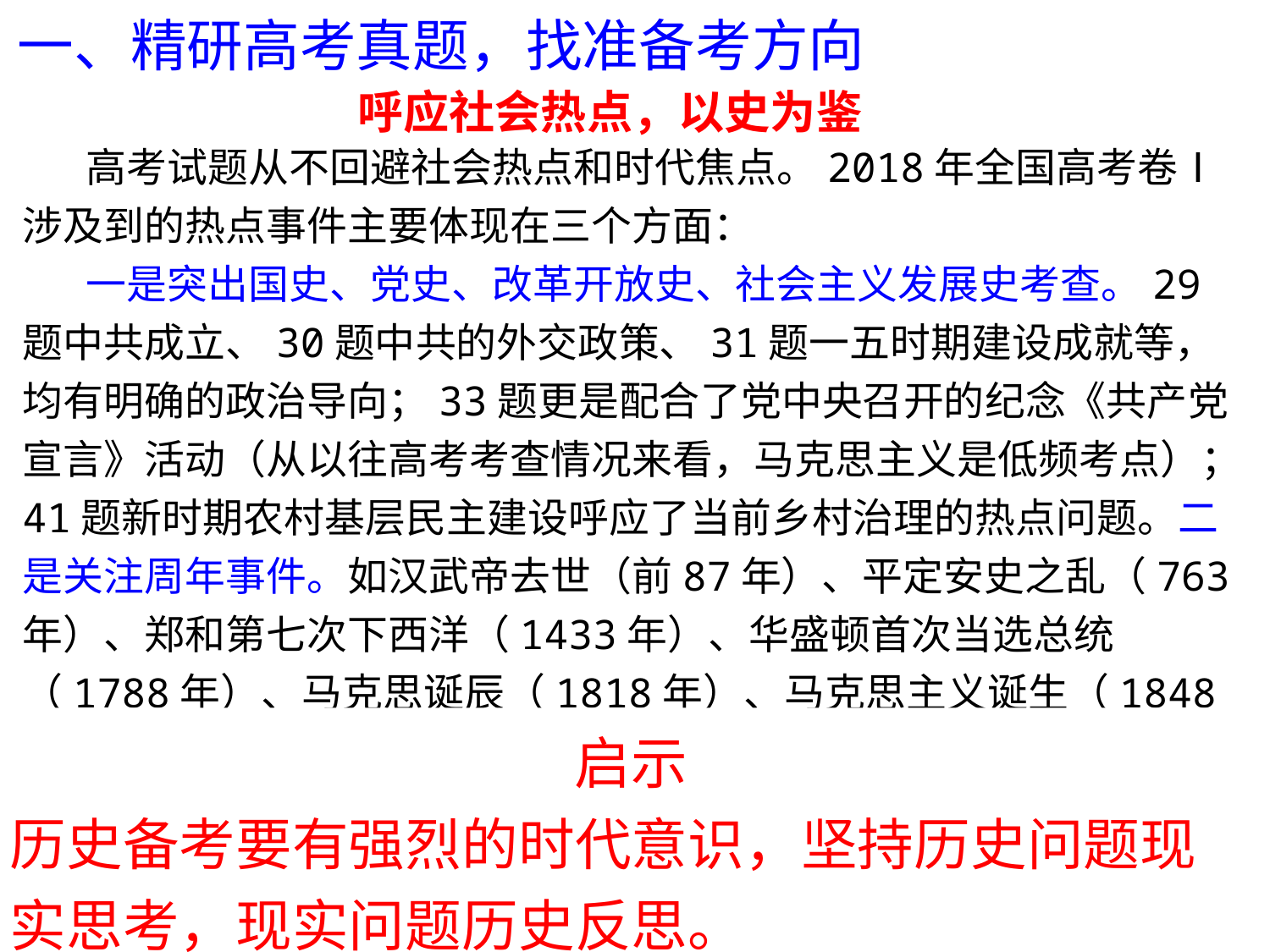

一、精研高考真题，找准备考方向
呼应社会热点，以史为鉴
高考试题从不回避社会热点和时代焦点。2018年全国高考卷Ⅰ涉及到的热点事件主要体现在三个方面：
一是突出国史、党史、改革开放史、社会主义发展史考查。29题中共成立、30题中共的外交政策、31题一五时期建设成就等，均有明确的政治导向；33题更是配合了党中央召开的纪念《共产党宣言》活动（从以往高考考查情况来看，马克思主义是低频考点）；41题新时期农村基层民主建设呼应了当前乡村治理的热点问题。二是关注周年事件。如汉武帝去世（前87年）、平定安史之乱（763年）、郑和第七次下西洋（1433年）、华盛顿首次当选总统（1788年）、马克思诞辰（1818年）、马克思主义诞生（1848年）、罗斯福入主白宫（1933年）、一五计划实施（1953年）、中华人民共和国村民委员会组织法颁布（1998年）。三是关注社会焦点事件。如28题中日关系及大国外交、41题乡村振兴战略，推进基层民主建设、46题中共对世界反法西斯战争的态度、47题美国的外交政策尤其是贸易保护主义的抬头。
启示
历史备考要有强烈的时代意识，坚持历史问题现实思考，现实问题历史反思。